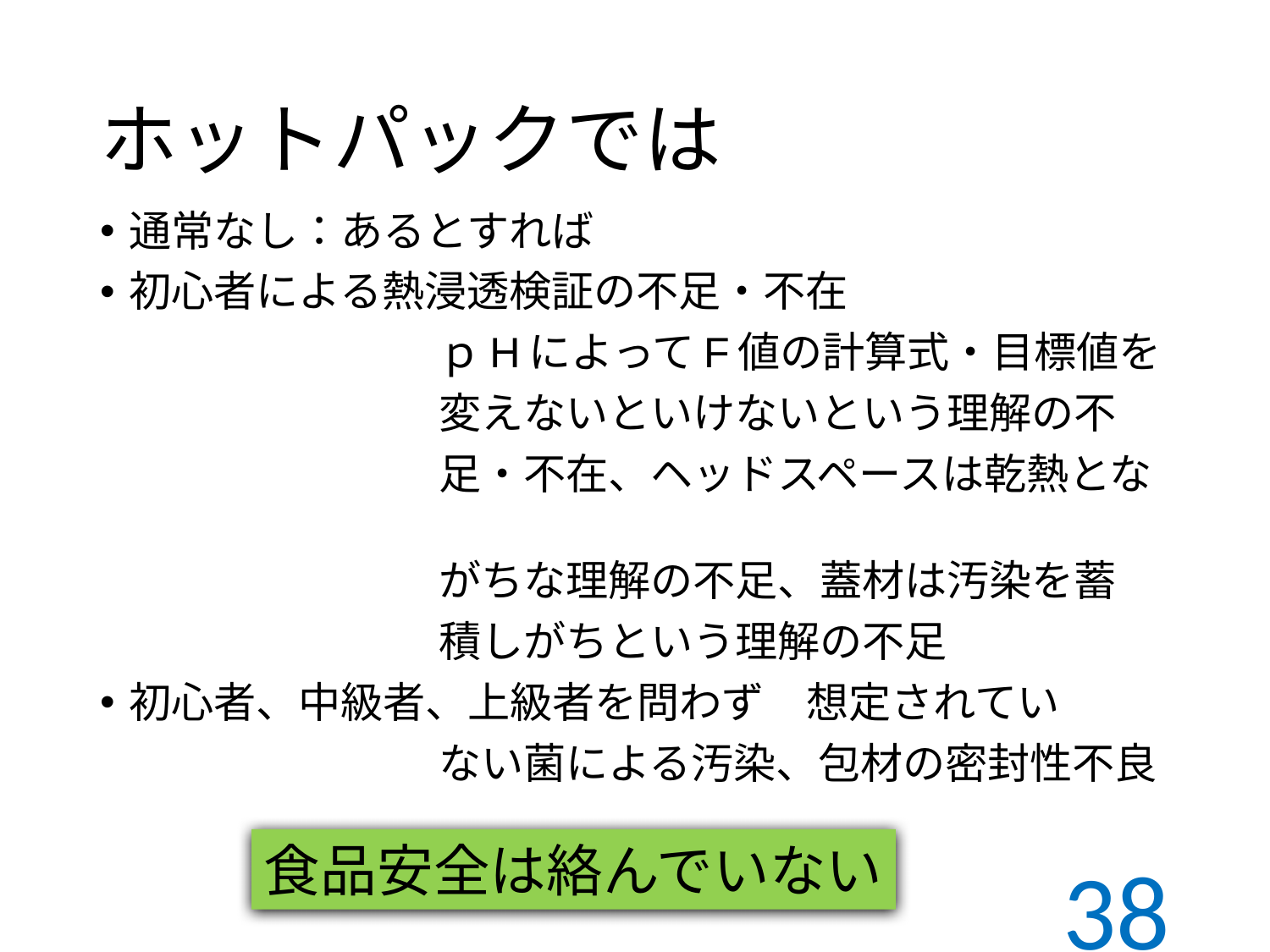

# ホットパックでは
通常なし：あるとすれば
初心者による熱浸透検証の不足・不在
　　　　　　　　ｐHによってF値の計算式・目標値を
　　　　　　　　変えないといけないという理解の不
　　　　　　　　足・不在、ヘッドスペースは乾熱とな
　　　　　　　　がちな理解の不足、蓋材は汚染を蓄
　　　　　　　　積しがちという理解の不足
初心者、中級者、上級者を問わず　想定されてい
　　　　　　　　ない菌による汚染、包材の密封性不良

食品安全は絡んでいない
38